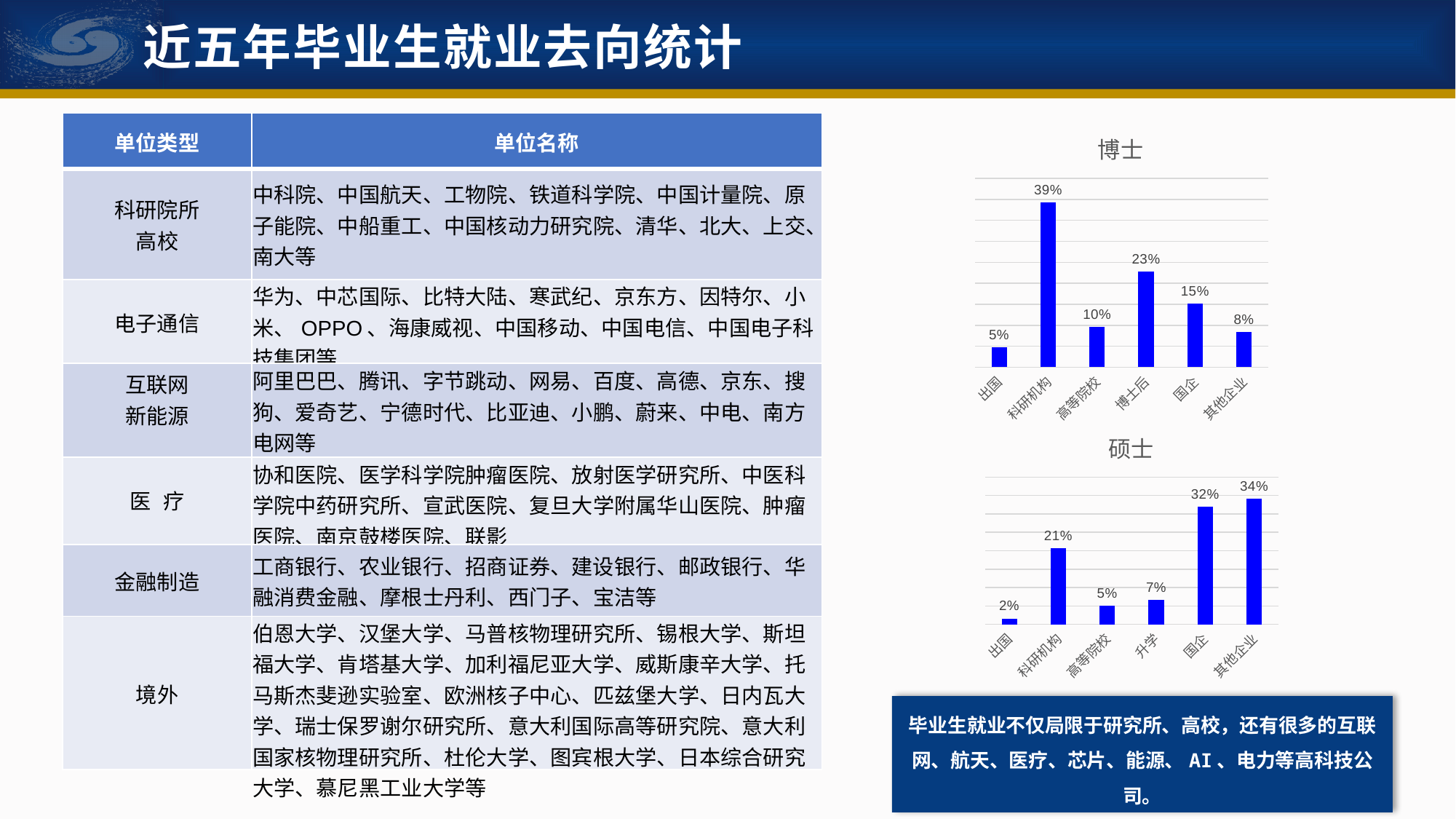

近五年毕业生就业去向统计
| 单位类型 | 单位名称 |
| --- | --- |
| 科研院所 高校 | 中科院、中国航天、工物院、铁道科学院、中国计量院、原子能院、中船重工、中国核动力研究院、清华、北大、上交、南大等 |
| 电子通信 | 华为、中芯国际、比特大陆、寒武纪、京东方、因特尔、小米、OPPO、海康威视、中国移动、中国电信、中国电子科技集团等 |
| 互联网 新能源 | 阿里巴巴、腾讯、字节跳动、网易、百度、高德、京东、搜狗、爱奇艺、宁德时代、比亚迪、小鹏、蔚来、中电、南方电网等 |
| 医﻿疗 | 协和医院、医学科学院肿瘤医院、放射医学研究所、中医科学院中药研究所、宣武医院、复旦大学附属华山医院、肿瘤医院、南京鼓楼医院、联影 |
| 金融制造 | 工商银行、农业银行、招商证券、建设银行、邮政银行、华融消费金融、摩根士丹利、西门子、宝洁等 |
| 境外 | 伯恩大学、汉堡大学、马普核物理研究所、锡根大学、斯坦福大学、肯塔基大学、加利福尼亚大学、威斯康辛大学、托马斯杰斐逊实验室、欧洲核子中心、匹兹堡大学、日内瓦大学、瑞士保罗谢尔研究所、意大利国际高等研究院、意大利国家核物理研究所、杜伦大学、图宾根大学、日本综合研究大学、慕尼黑工业大学等 |

### Chart: 博士

| Category |  |
|---|---|
| 出国 | 0.048 |
| 科研机构 | 0.392 |
| 高等院校 | 0.096 |
| 博士后 | 0.228 |
| 国企 | 0.152 |
| 其他企业 | 0.084 |

### Chart: 硕士

| Category |  |
|---|---|
| 出国 | 0.016 |
| 科研机构 | 0.206 |
| 高等院校 | 0.05 |
| 升学 | 0.066 |
| 国企 | 0.32 |
| 其他企业 | 0.342 |
毕业生就业不仅局限于研究所、高校，还有很多的互联网、航天、医疗、芯片、能源、AI、电力等高科技公司。